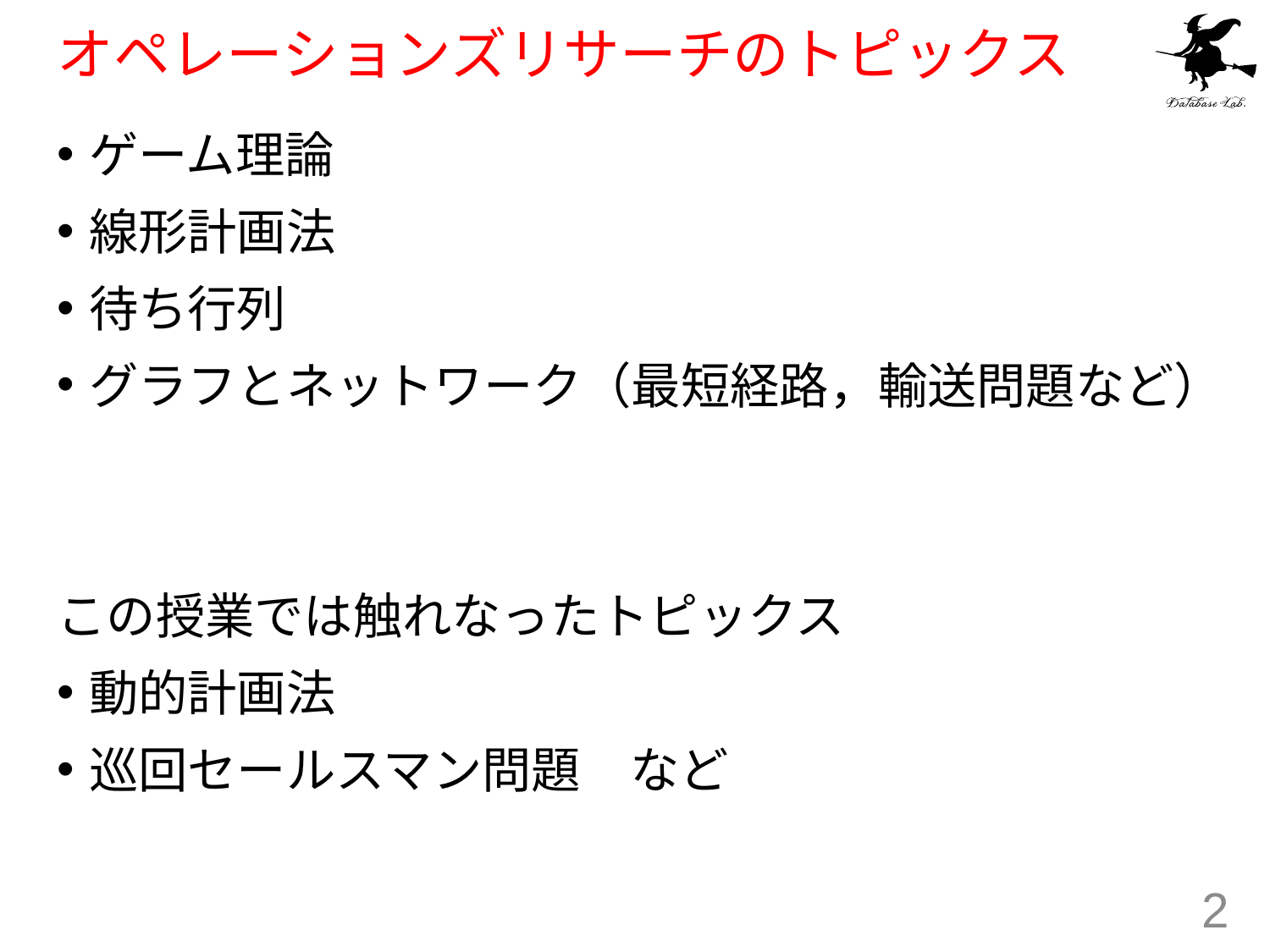

# オペレーションズリサーチのトピックス
ゲーム理論
線形計画法
待ち行列
グラフとネットワーク（最短経路，輸送問題など）

この授業では触れなったトピックス
動的計画法
巡回セールスマン問題　など
2